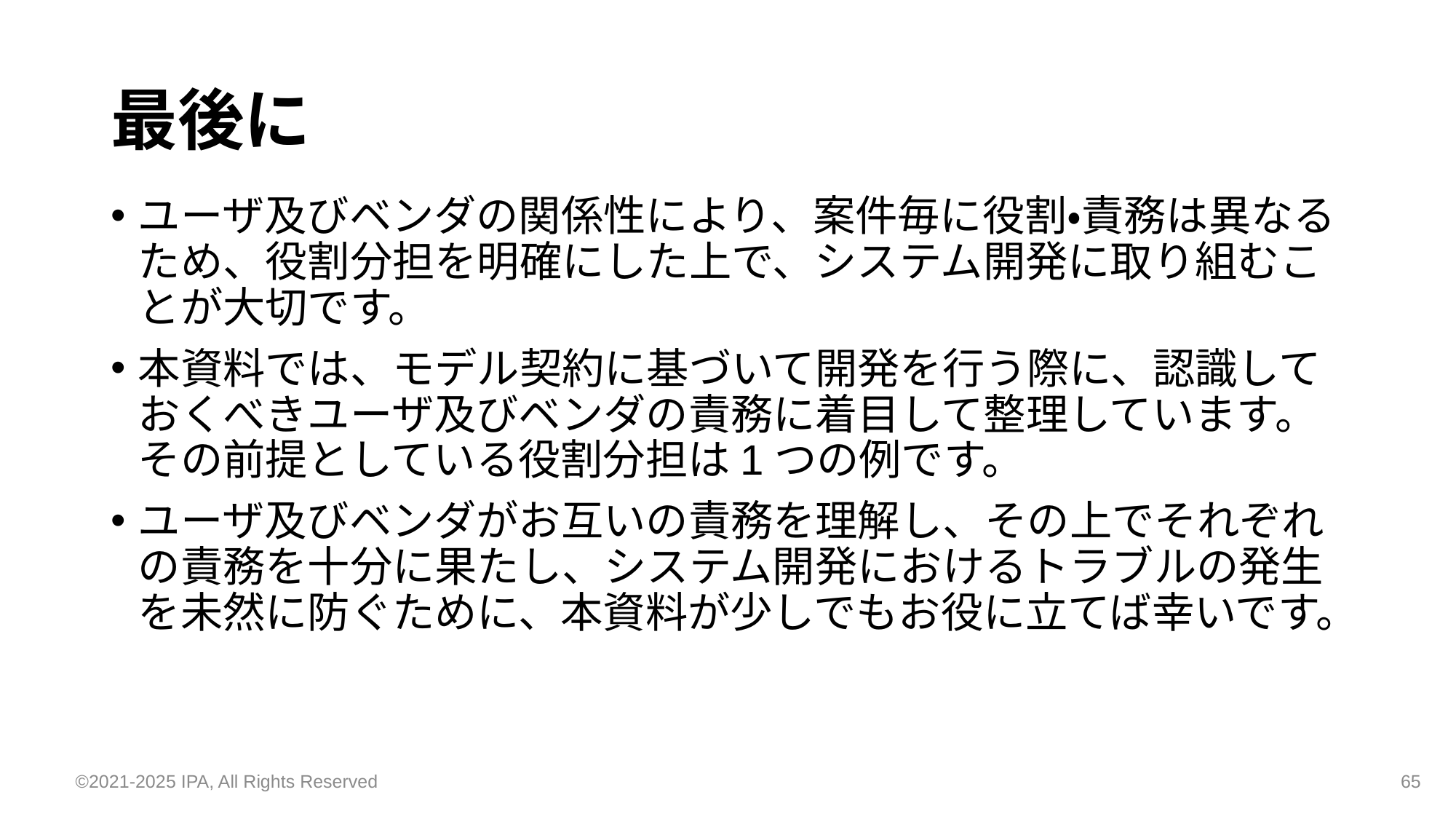

# 最後に
ユーザ及びベンダの関係性により、案件毎に役割・責務は異なるため、役割分担を明確にした上で、システム開発に取り組むことが大切です。
本資料では、モデル契約に基づいて開発を行う際に、認識しておくべきユーザ及びベンダの責務に着目して整理しています。その前提としている役割分担は1つの例です。
ユーザ及びベンダがお互いの責務を理解し、その上でそれぞれの責務を十分に果たし、システム開発におけるトラブルの発生を未然に防ぐために、本資料が少しでもお役に立てば幸いです。
©2021-2025 IPA, All Rights Reserved
65